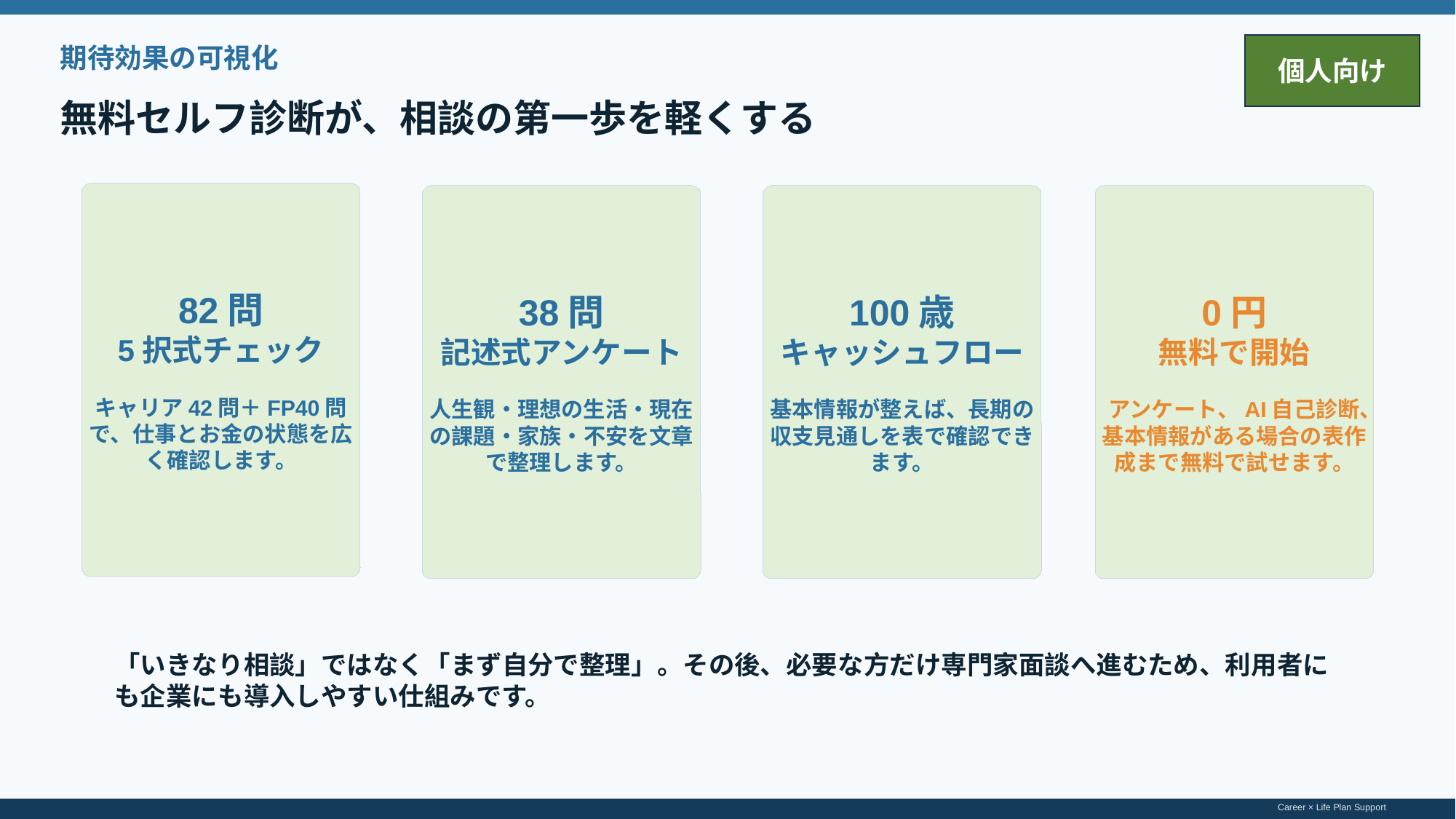

個人向け
期待効果の可視化
無料セルフ診断が、相談の第一歩を軽くする
82問
5択式チェック

キャリア42問＋FP40問で、仕事とお金の状態を広く確認します。
38問
記述式アンケート

人生観・理想の生活・現在の課題・家族・不安を文章で整理します。
100歳
キャッシュフロー

基本情報が整えば、長期の収支見通しを表で確認できます。
0円
無料で開始

アンケート、AI自己診断、基本情報がある場合の表作成まで無料で試せます。
「いきなり相談」ではなく「まず自分で整理」。その後、必要な方だけ専門家面談へ進むため、利用者にも企業にも導入しやすい仕組みです。

Career × Life Plan Support